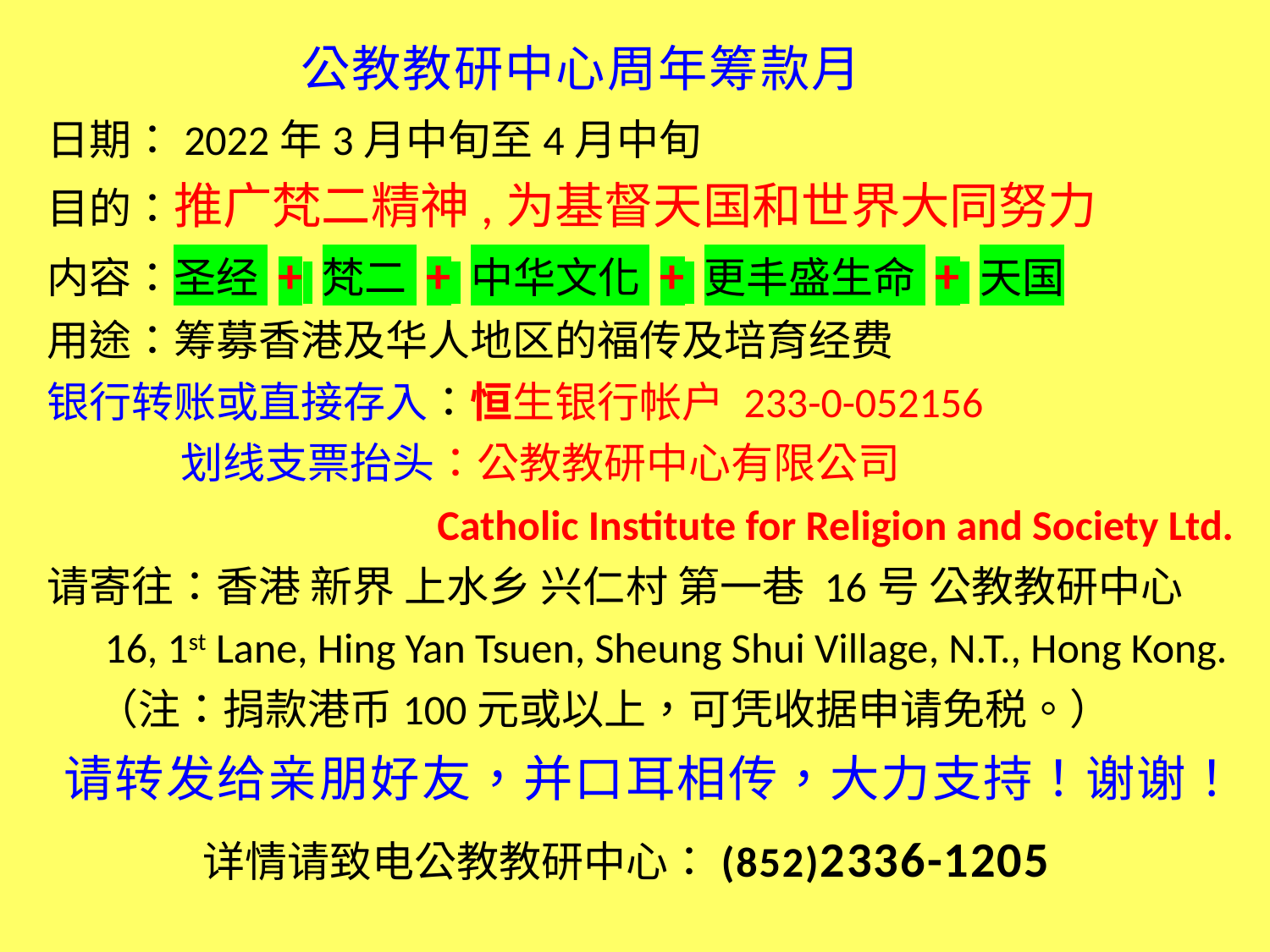

公教教研中心周年筹款月
日期：2022年3月中旬至4月中旬
目的：推广梵二精神,为基督天国和世界大同努力
内容：圣经 + 梵二 + 中华文化 + 更丰盛生命 + 天国
用途：筹募香港及华人地区的福传及培育经费
银行转账或直接存入：恒生银行帐户 233-0-052156
             划线支票抬头：公教教研中心有限公司
                                         Catholic Institute for Religion and Society Ltd.
请寄往：香港 新界 上水乡 兴仁村 第一巷 16号 公教教研中心
          16, 1st Lane, Hing Yan Tsuen, Sheung Shui Village, N.T., Hong Kong.
（注：捐款港币100元或以上，可凭收据申请免税。）
请转发给亲朋好友，并口耳相传，大力支持！谢谢！
详情请致电公教教研中心：(852)2336-1205